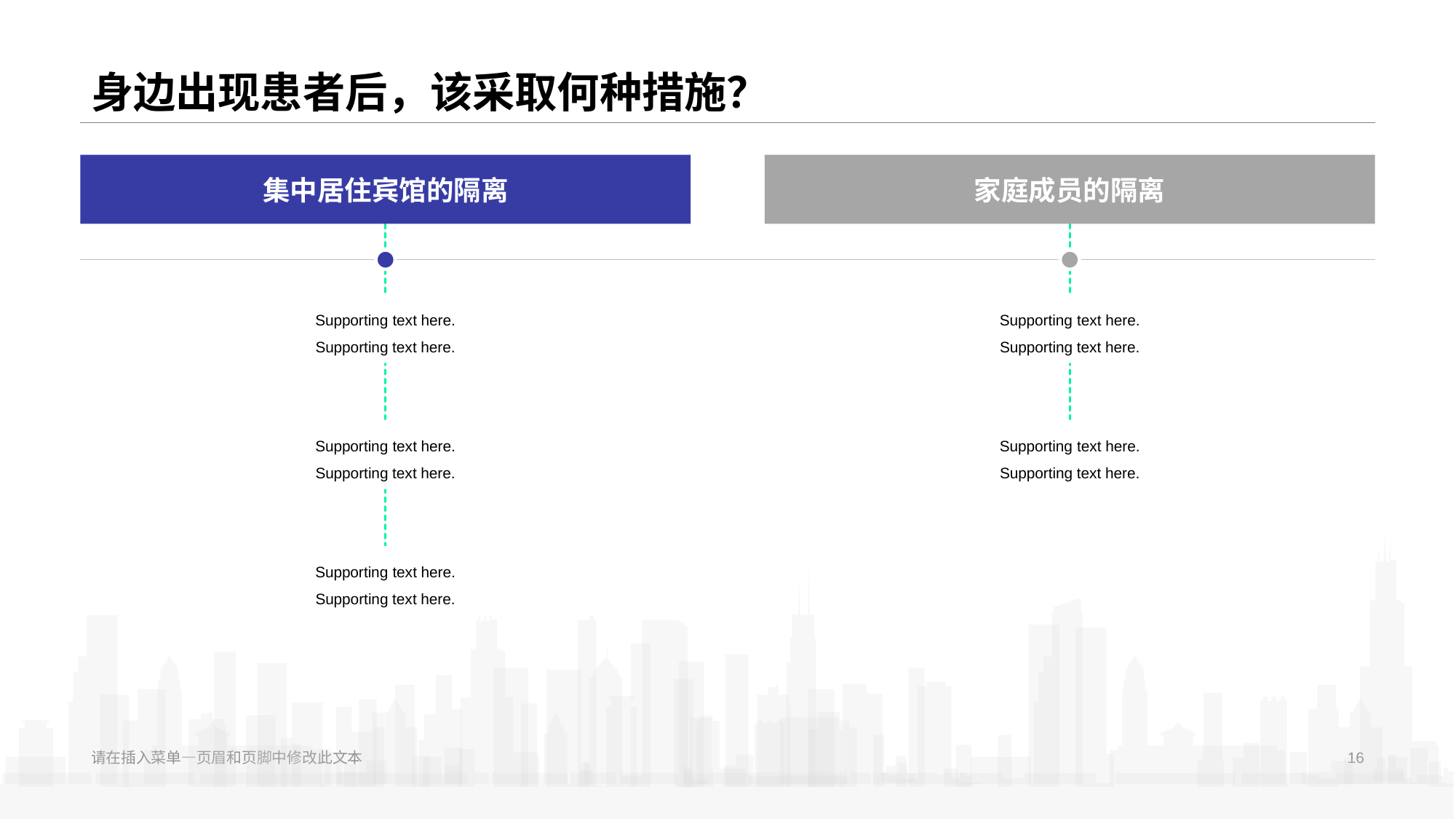

# 身边出现患者后，该采取何种措施？
集中居住宾馆的隔离
Supporting  text here.
Supporting text here.
Supporting  text here.
Supporting text here.
Supporting  text here.
Supporting text here.
家庭成员的隔离
Supporting  text here.
Supporting text here.
Supporting  text here.
Supporting text here.

请在插入菜单—页眉和页脚中修改此文本
16